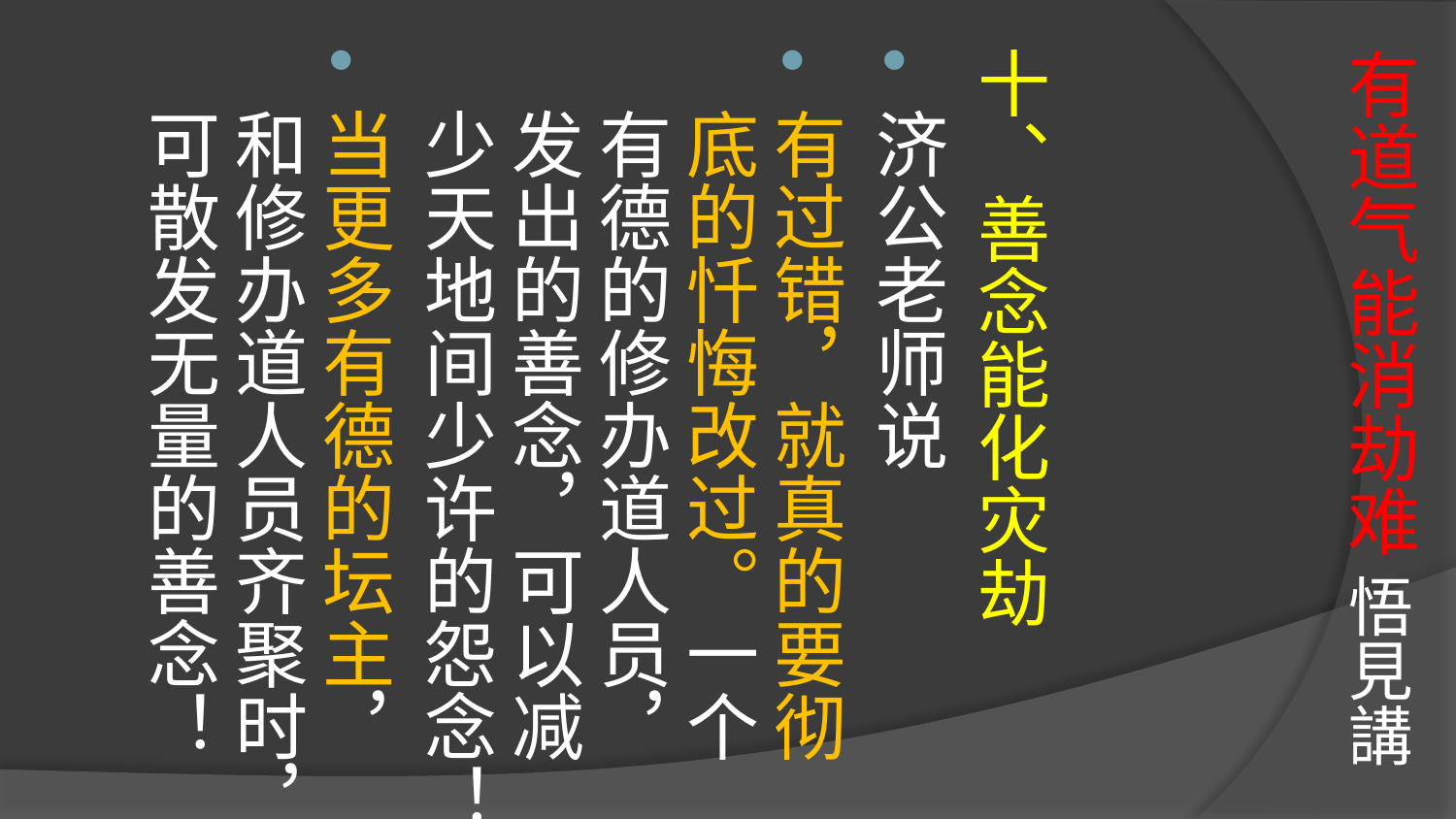

# 有道气能消劫难 悟見講
十、善念能化灾劫
济公老师说
有过错，就真的要彻底的忏悔改过。一个有德的修办道人员，发出的善念，可以减少天地间少许的怨念！
当更多有德的坛主，和修办道人员齐聚时，可散发无量的善念！